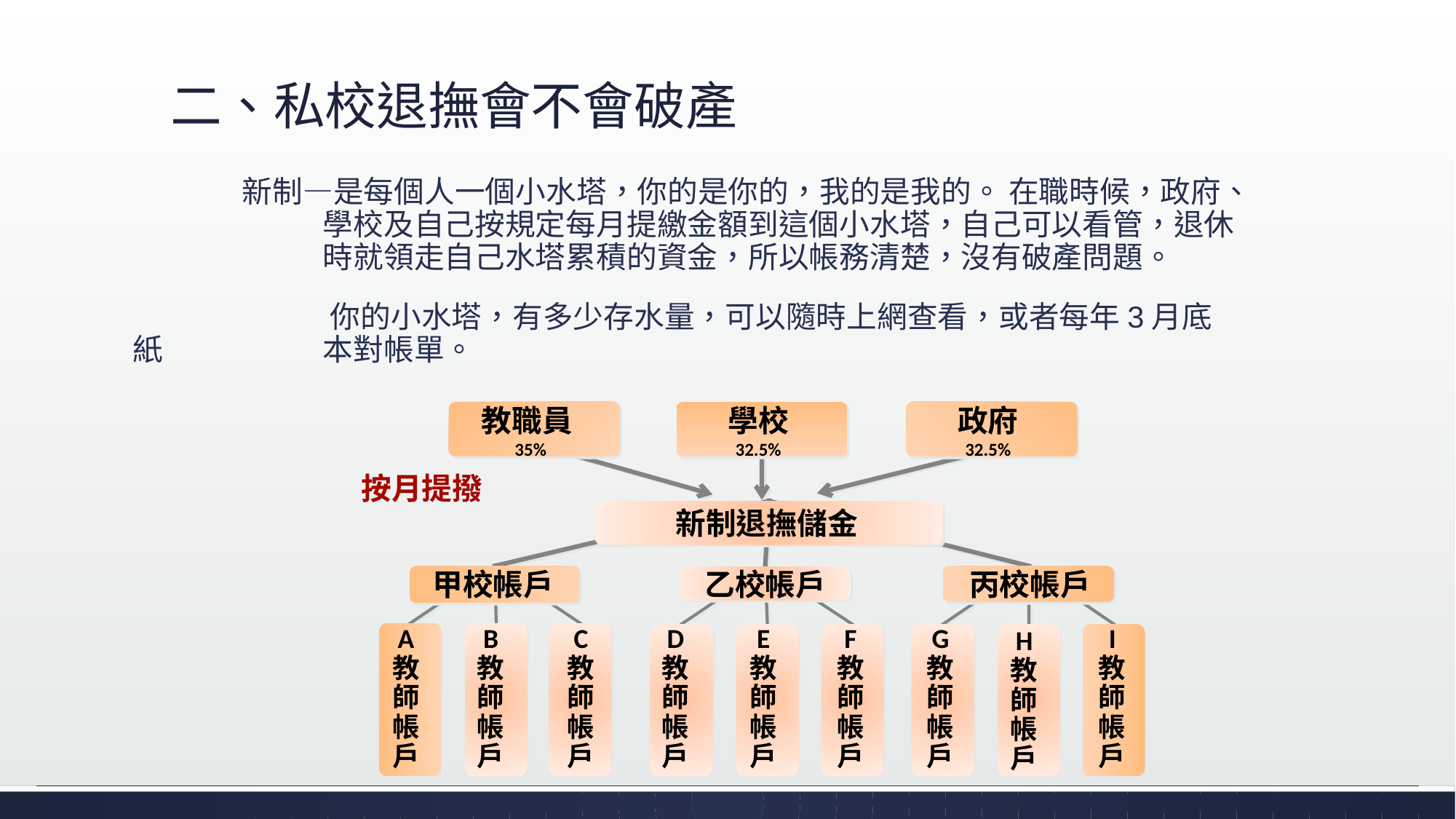

# 二、私校退撫會不會破產
 	新制—是每個人一個小水塔，你的是你的，我的是我的。 在職時候，政府、	            學校及自己按規定每月提繳金額到這個小水塔，自己可以看管，退休  	            時就領走自己水塔累積的資金，所以帳務清楚，沒有破產問題。
	            你的小水塔，有多少存水量，可以隨時上網查看，或者每年3月底紙  	            本對帳單。

教職員35%

學校
32.5%

政府
32.5%

按月提撥

新制退撫儲金
甲校帳戶
乙校帳戶
丙校帳戶

A
教師帳戶
B
教師帳戶
C
教師帳戶
D
教師帳戶
E
教師帳戶
F
教師帳戶
G
教師帳戶
I
教師帳戶
H
教師帳戶